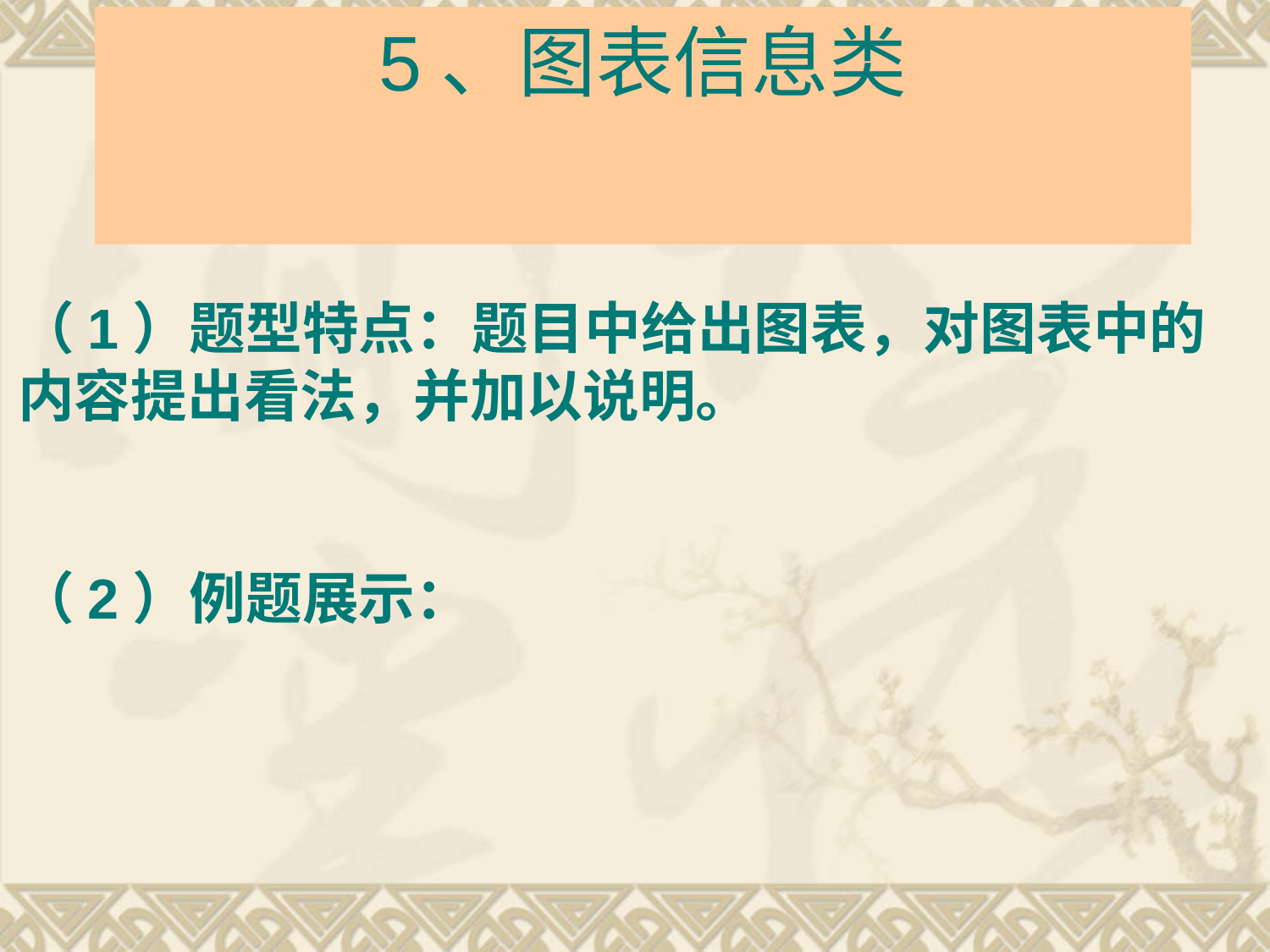

5、图表信息类

（1）题型特点：题目中给出图表，对图表中的内容提出看法，并加以说明。
（2）例题展示：